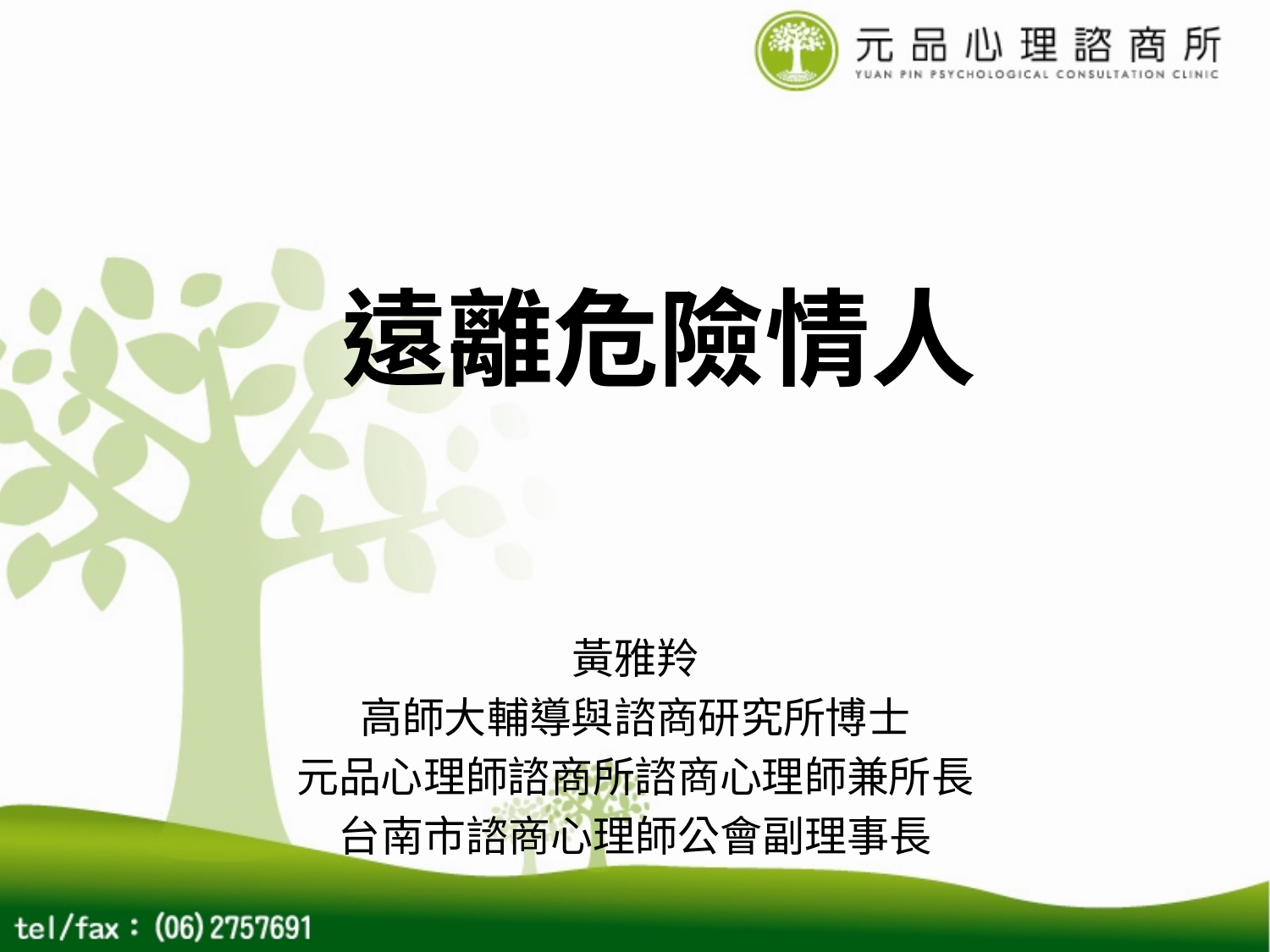

# 遠離危險情人
黃雅羚
高師大輔導與諮商研究所博士
元品心理師諮商所諮商心理師兼所長
台南市諮商心理師公會副理事長